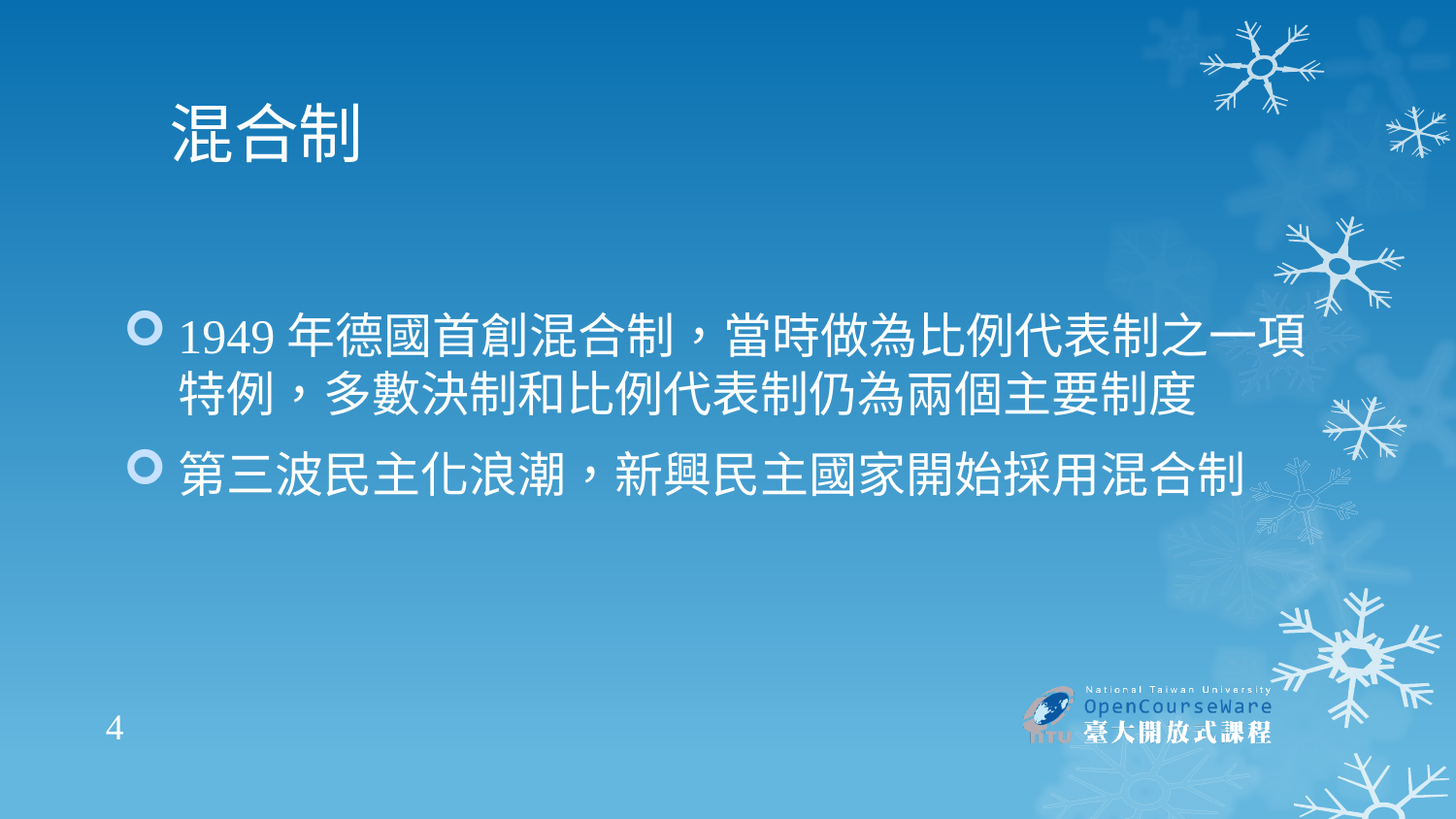

# 混合制
1949年德國首創混合制，當時做為比例代表制之一項特例，多數決制和比例代表制仍為兩個主要制度
第三波民主化浪潮，新興民主國家開始採用混合制

4